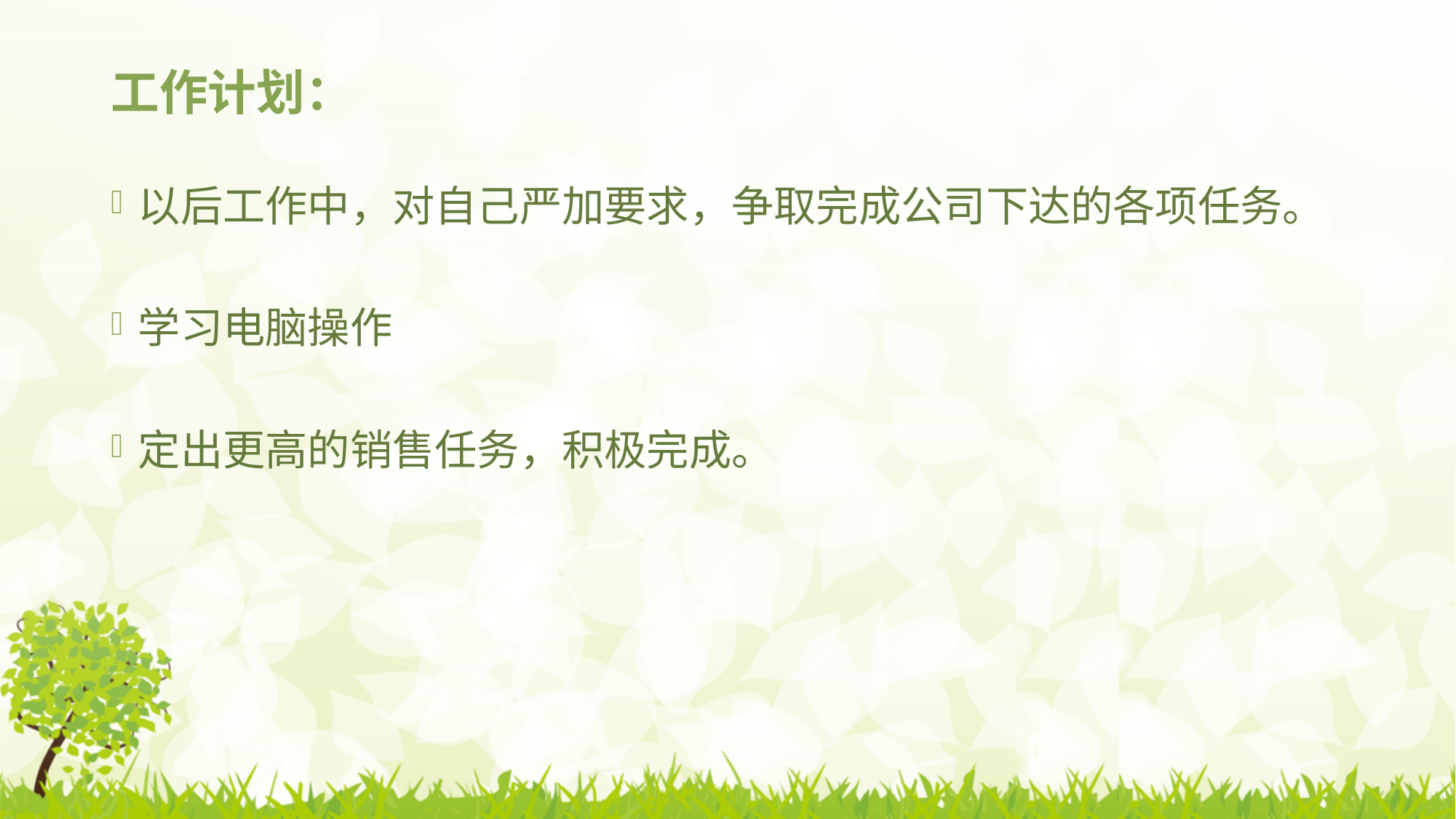

# 工作计划：
以后工作中，对自己严加要求，争取完成公司下达的各项任务。

学习电脑操作

定出更高的销售任务，积极完成。